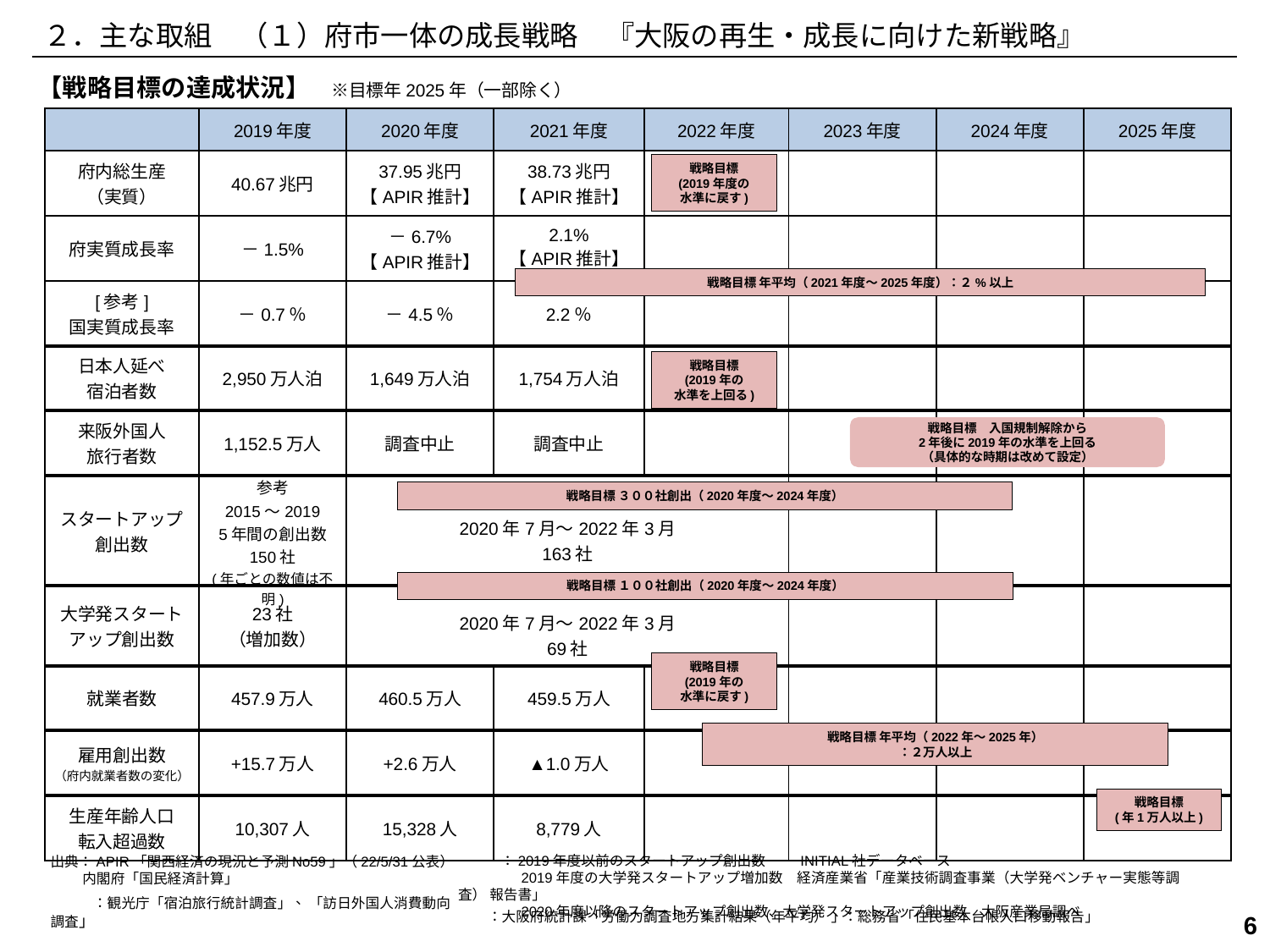

２．主な取組　（１）府市一体の成長戦略　『大阪の再生・成長に向けた新戦略』
【戦略目標の達成状況】　※目標年2025年（一部除く）
|  | 2019年度 | 2020年度 | 2021年度 | 2022年度 | 2023年度 | 2024年度 | 2025年度 |
| --- | --- | --- | --- | --- | --- | --- | --- |
| 府内総生産 （実質） | 40.67兆円 | 37.95兆円 【APIR推計】 | 38.73兆円 【APIR推計】 |  |  |  |  |
| 府実質成長率 | －1.5% | －6.7% 【APIR推計】 | 2.1% 【APIR推計】 |  |  |  |  |
| [参考] 国実質成長率 | －0.7％ | －4.5％ | 2.2％ |  |  |  |  |
| 日本人延べ 宿泊者数 | 2,950万人泊 | 1,649万人泊 | 1,754万人泊 |  |  |  |  |
| 来阪外国人 旅行者数 | 1,152.5万人 | 調査中止 | 調査中止 |  |  |  |  |
| スタートアップ 創出数 | 参考 2015～2019 5年間の創出数 150社 (年ごとの数値は不明) | 2020年7月～2022年3月 163社 |  |  |  |  |  |
| 大学発スタートアップ創出数 | 23社 （増加数） | 2020年7月～2022年3月 69社 |  |  |  |  |  |
| 就業者数 | 457.9万人 | 460.5万人 | 459.5万人 |  |  |  |  |
| 雇用創出数 （府内就業者数の変化） | +15.7万人 | +2.6万人 | ▲1.0万人 |  |  |  |  |
| 生産年齢人口 転入超過数 | 10,307人 | 15,328人 | 8,779人 |  |  |  |  |
戦略目標
(2019年度の
水準に戻す)
戦略目標 年平均（2021年度〜2025年度）：２%以上
戦略目標
(2019年の
水準を上回る)
戦略目標　入国規制解除から
2年後に2019年の水準を上回る
（具体的な時期は改めて設定）
戦略目標 ３００社創出（2020年度〜2024年度）
戦略目標 １００社創出（2020年度〜2024年度）
戦略目標
(2019年の
水準に戻す)
戦略目標 年平均（2022年〜2025年）
：２万人以上
戦略目標
(年1万人以上)
　　　：2019年度以前のスタートアップ創出数　 　INITIAL社データベース
　　　　 2019年度の大学発スタートアップ増加数　経済産業省「産業技術調査事業（大学発ベンチャー実態等調査） 報告書」
　　　　 2020年度以降のスタートアップ創出数、大学発スタートアップ創出数　大阪産業局調べ
出典：APIR「関西経済の現況と予測No59」（22/5/31公表）
         内閣府「国民経済計算」
　　　：観光庁「宿泊旅行統計調査」、 「訪日外国人消費動向調査」
6
：大阪府統計課「労働力調査地方集計結果（年平均） 」
：総務省「住民基本台帳人口移動報告」